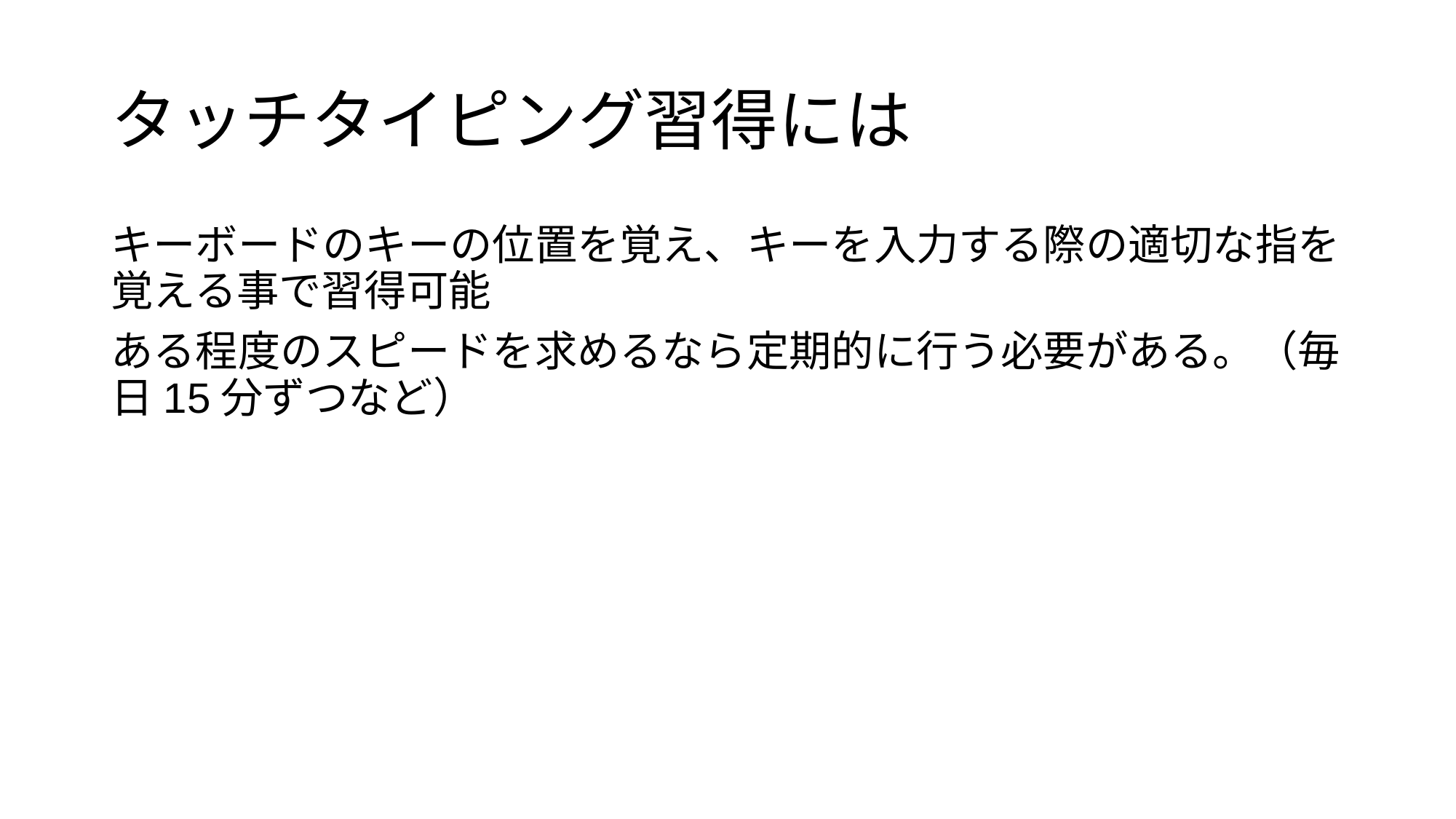

# タッチタイピング習得には
キーボードのキーの位置を覚え、キーを入力する際の適切な指を覚える事で習得可能
ある程度のスピードを求めるなら定期的に行う必要がある。（毎日15分ずつなど）